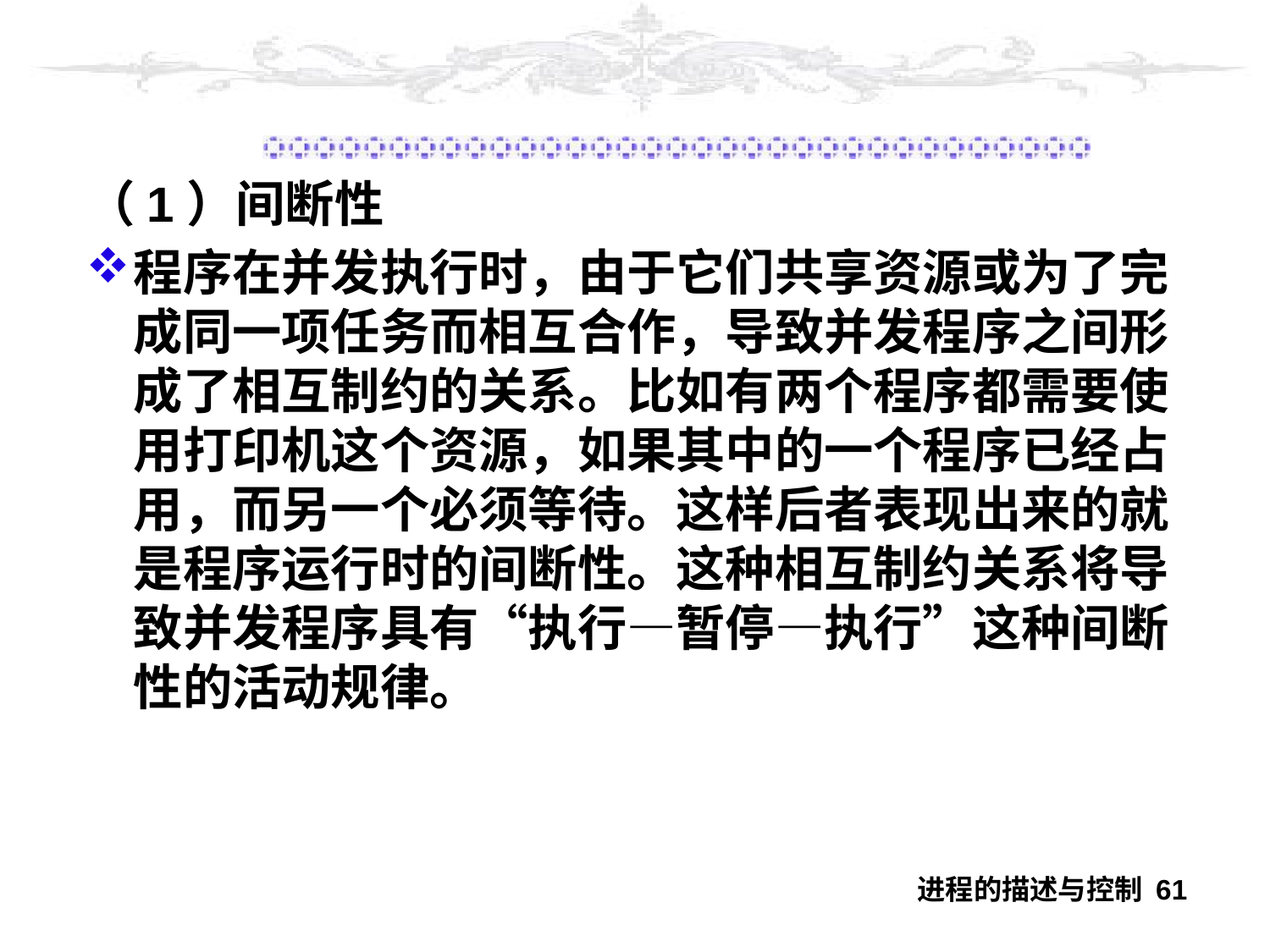

#
（1）间断性
程序在并发执行时，由于它们共享资源或为了完成同一项任务而相互合作，导致并发程序之间形成了相互制约的关系。比如有两个程序都需要使用打印机这个资源，如果其中的一个程序已经占用，而另一个必须等待。这样后者表现出来的就是程序运行时的间断性。这种相互制约关系将导致并发程序具有“执行—暂停—执行”这种间断性的活动规律。